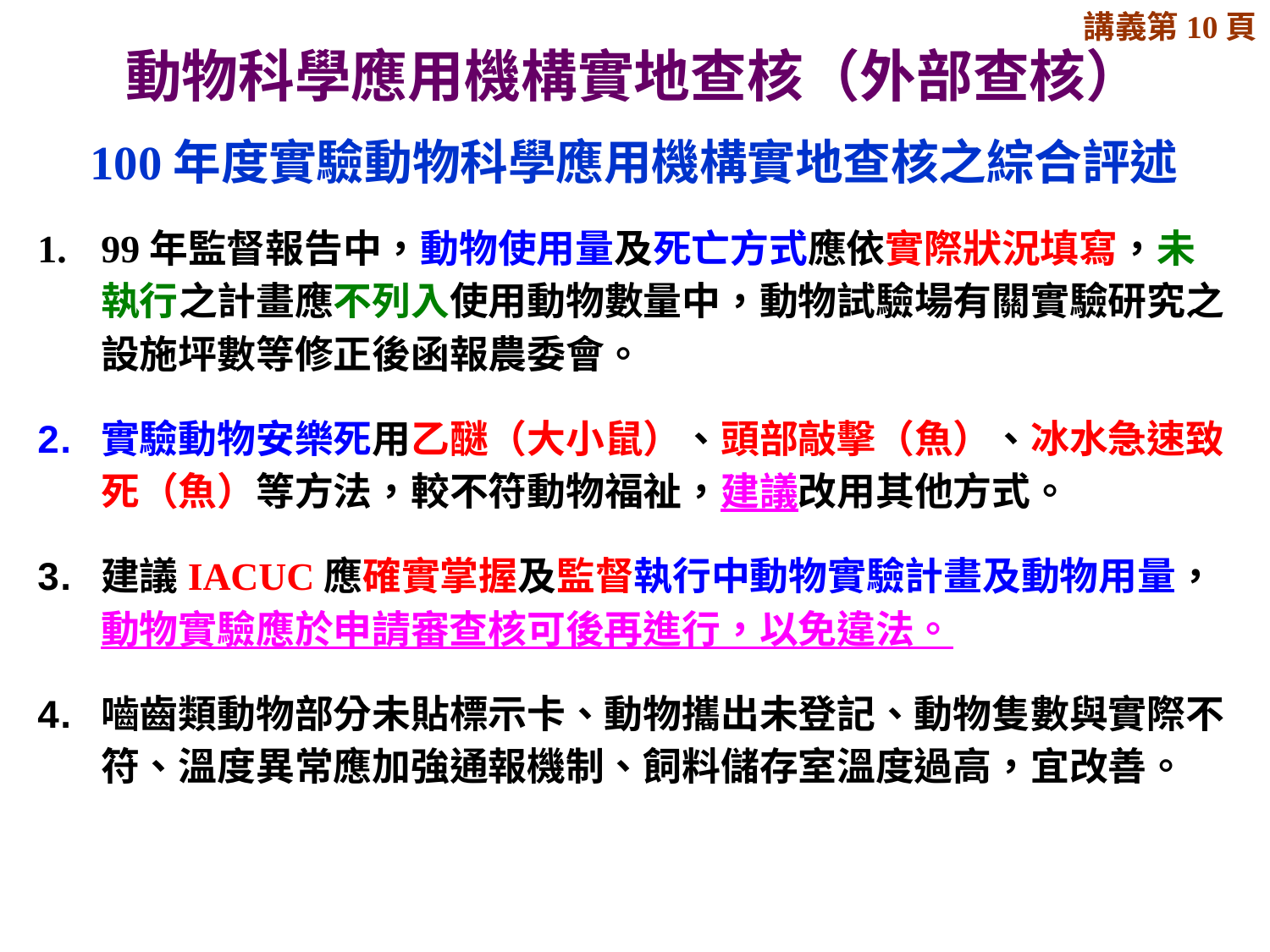

講義第10頁
# 動物科學應用機構實地查核（外部查核）
100年度實驗動物科學應用機構實地查核之綜合評述
99年監督報告中，動物使用量及死亡方式應依實際狀況填寫，未執行之計畫應不列入使用動物數量中，動物試驗場有關實驗研究之設施坪數等修正後函報農委會。
實驗動物安樂死用乙醚（大小鼠）、頭部敲擊（魚）、冰水急速致死（魚）等方法，較不符動物福祉，建議改用其他方式。
建議IACUC應確實掌握及監督執行中動物實驗計畫及動物用量，動物實驗應於申請審查核可後再進行，以免違法。
嚙齒類動物部分未貼標示卡、動物攜出未登記、動物隻數與實際不符、溫度異常應加強通報機制、飼料儲存室溫度過高，宜改善。